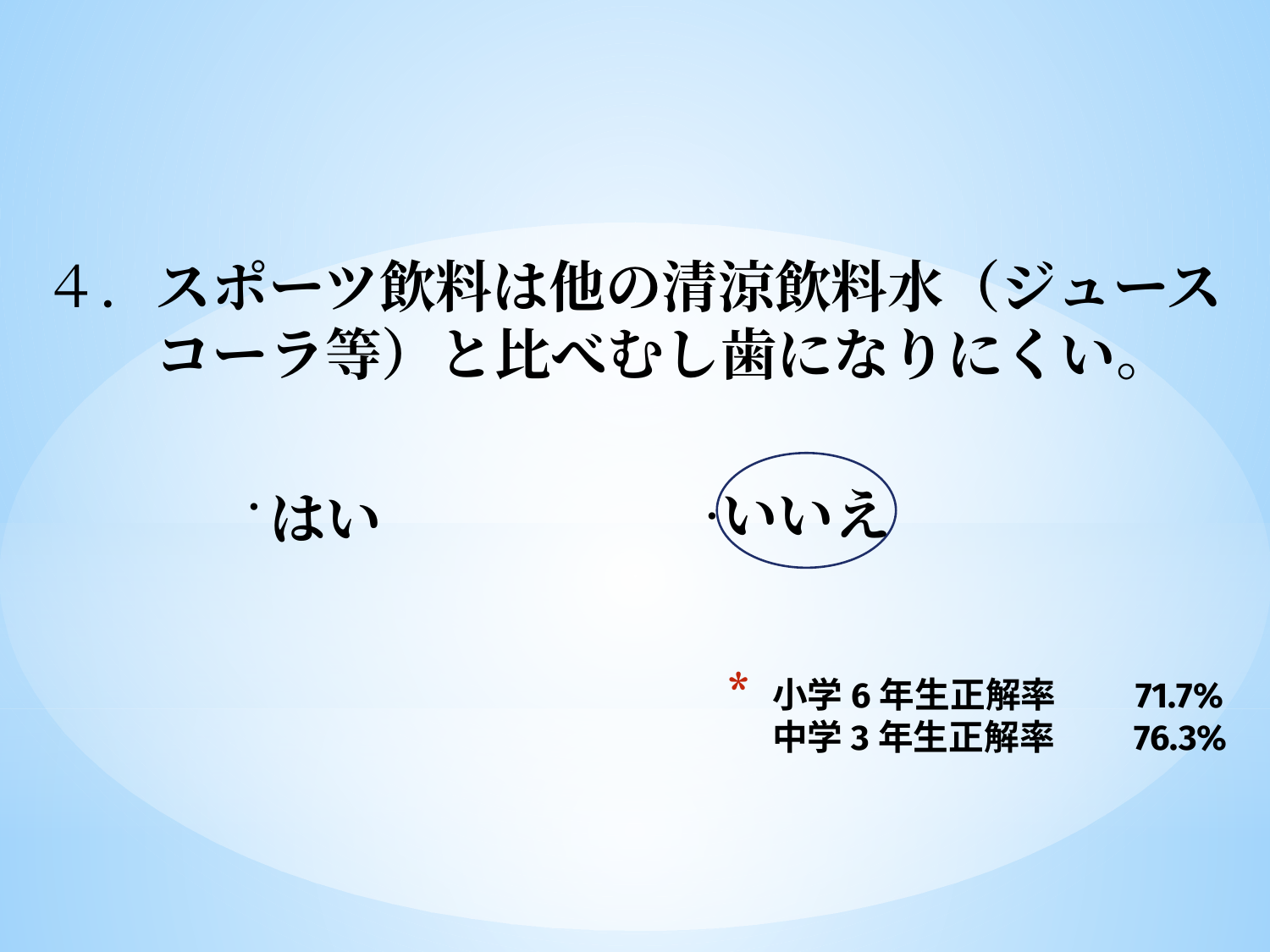

４．スポーツ飲料は他の清涼飲料水（ジュース
　　コーラ等）と比べむし歯になりにくい。

いいえ
・
はい
・

# 小学6年生正解率　　71.7% 中学3年生正解率　　76.3%